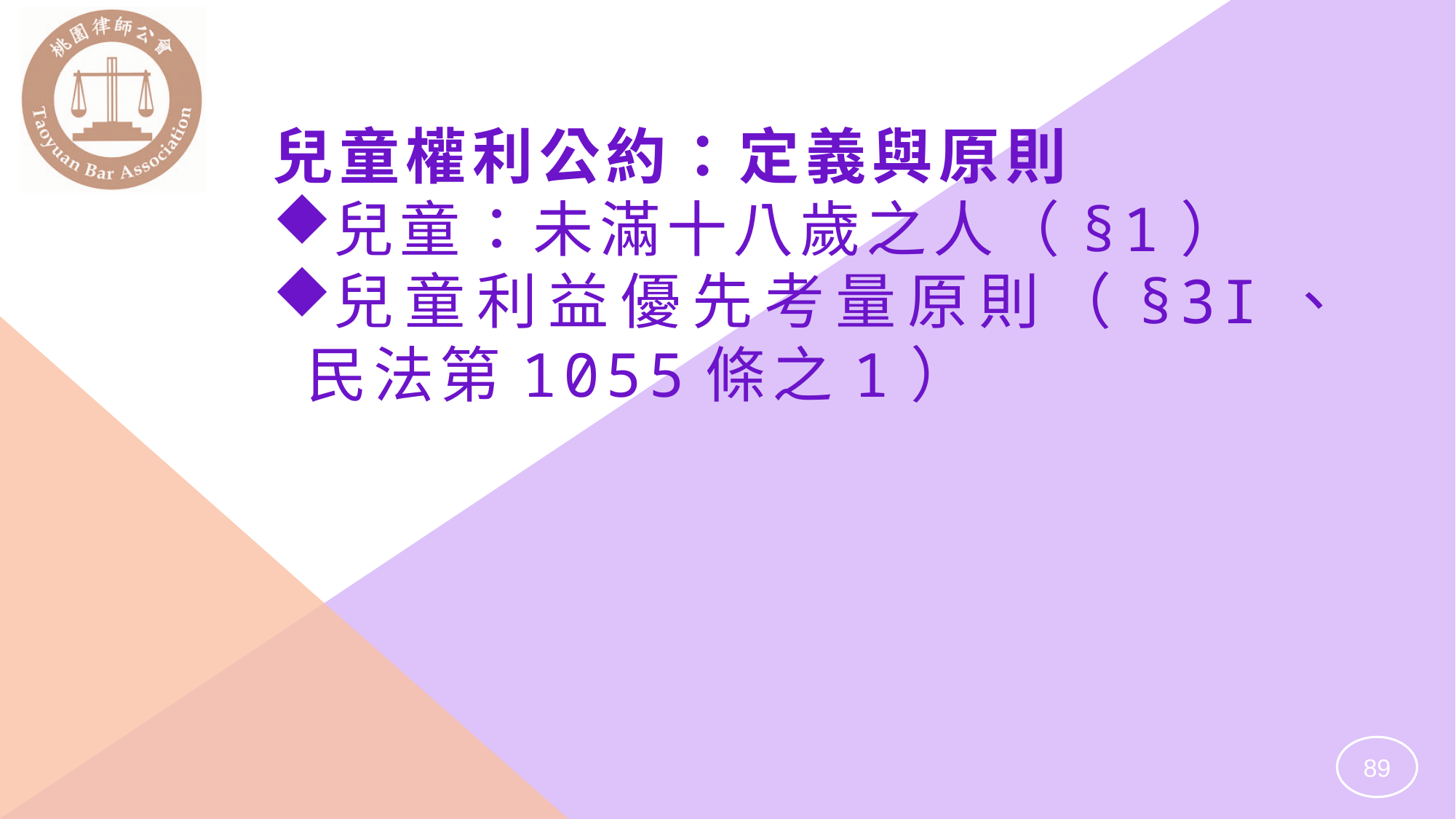

兒童權利公約：定義與原則
兒童：未滿十八歲之人（§1）
兒童利益優先考量原則（§3I、民法第1055條之1）
#

89